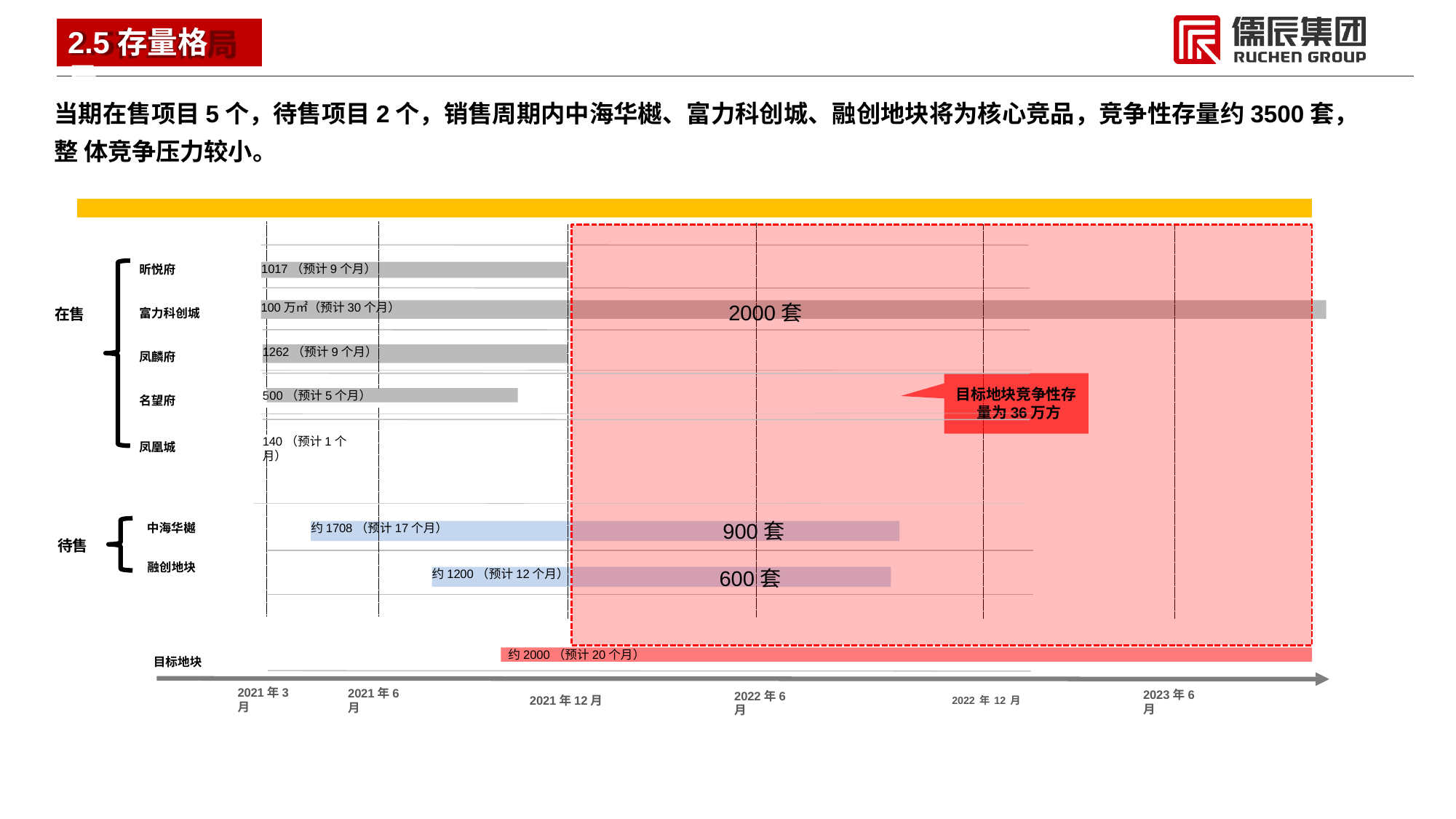

# 2.5存量格局

当期在售项目5个，待售项目2个，销售周期内中海华樾、富力科创城、融创地块将为核心竞品，竞争性存量约3500套，整 体竞争压力较小。

1017（预计9个月）
昕悦府

2000套
100万㎡（预计30个月）

在售
富力科创城

1262（预计9个月）

凤麟府

目标地块竞争性存 量为36万方
5
00（预计5个月）
名望府

140（预计1个月）
凤凰城

900套
600套

中海华樾
约1708（预计17个月）

待售

融创地块
约1200（预计12个月）

约2000（预计20个月）
目标地块

2021年3月
2021年6月
2021年12月	2022年12月
2023年6月
2022年6月